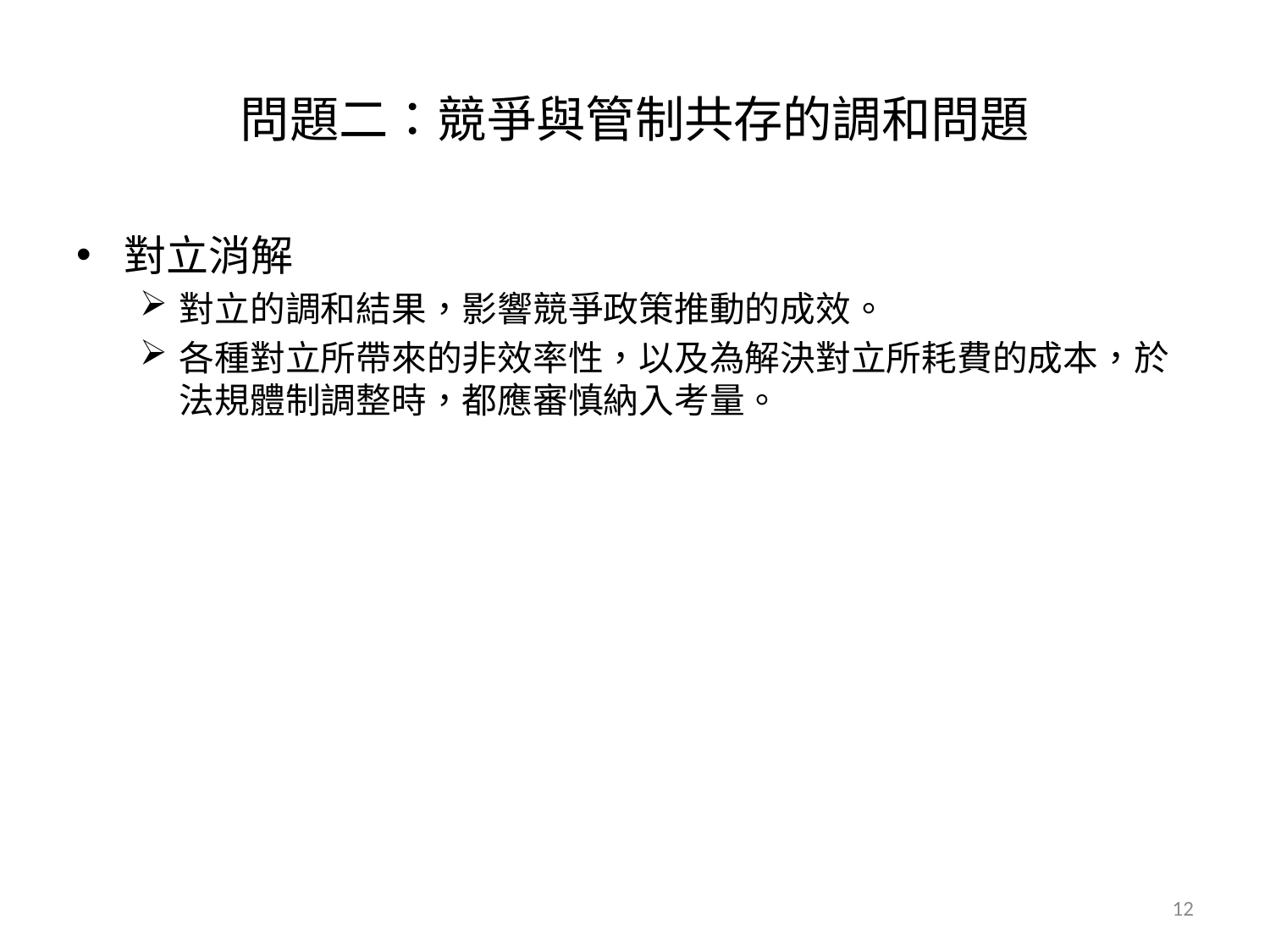

# 問題二：競爭與管制共存的調和問題
對立消解
對立的調和結果，影響競爭政策推動的成效。
各種對立所帶來的非效率性，以及為解決對立所耗費的成本，於法規體制調整時，都應審慎納入考量。

12